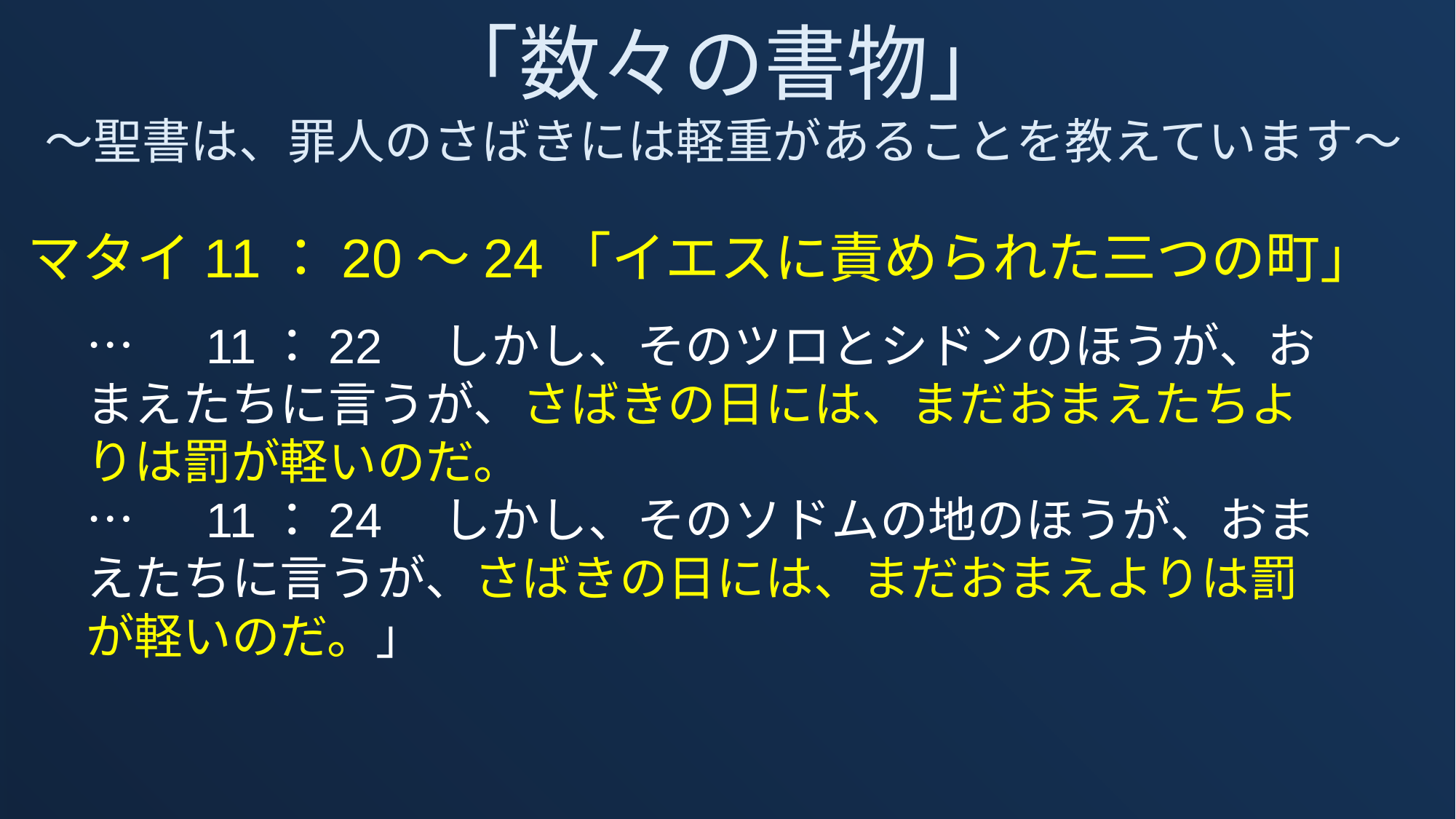

「数々の書物」
～聖書は、罪人のさばきには軽重があることを教えています～
マタイ11：20～24「イエスに責められた三つの町」
…　11：22　しかし、そのツロとシドンのほうが、おまえたちに言うが、さばきの日には、まだおまえたちよりは罰が軽いのだ。
…　11：24　しかし、そのソドムの地のほうが、おまえたちに言うが、さばきの日には、まだおまえよりは罰が軽いのだ。」